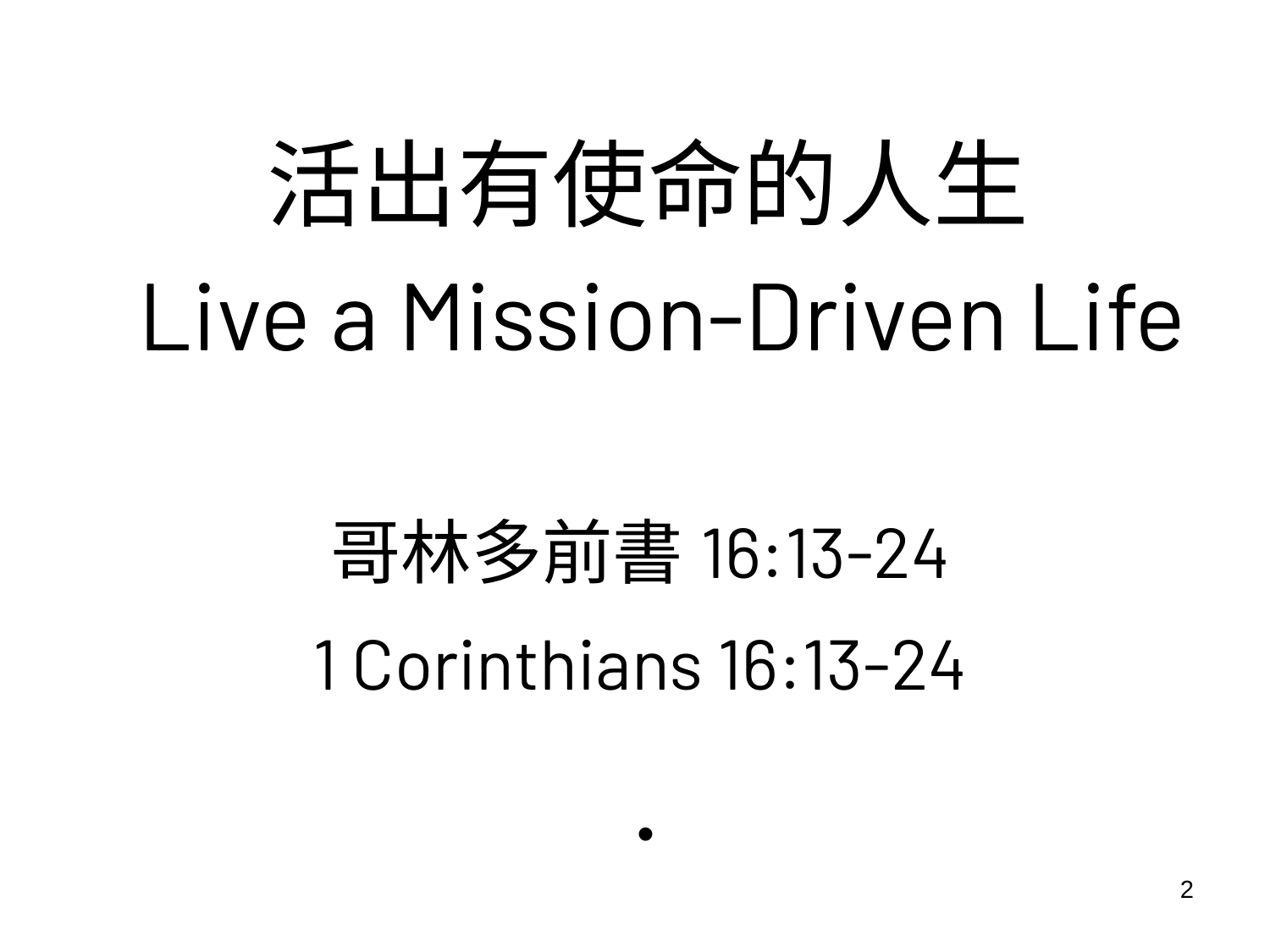

活出有使命的人生
 Live a Mission-Driven Life

哥林多前書16:13-24
1 Corinthians 16:13-24
#
2